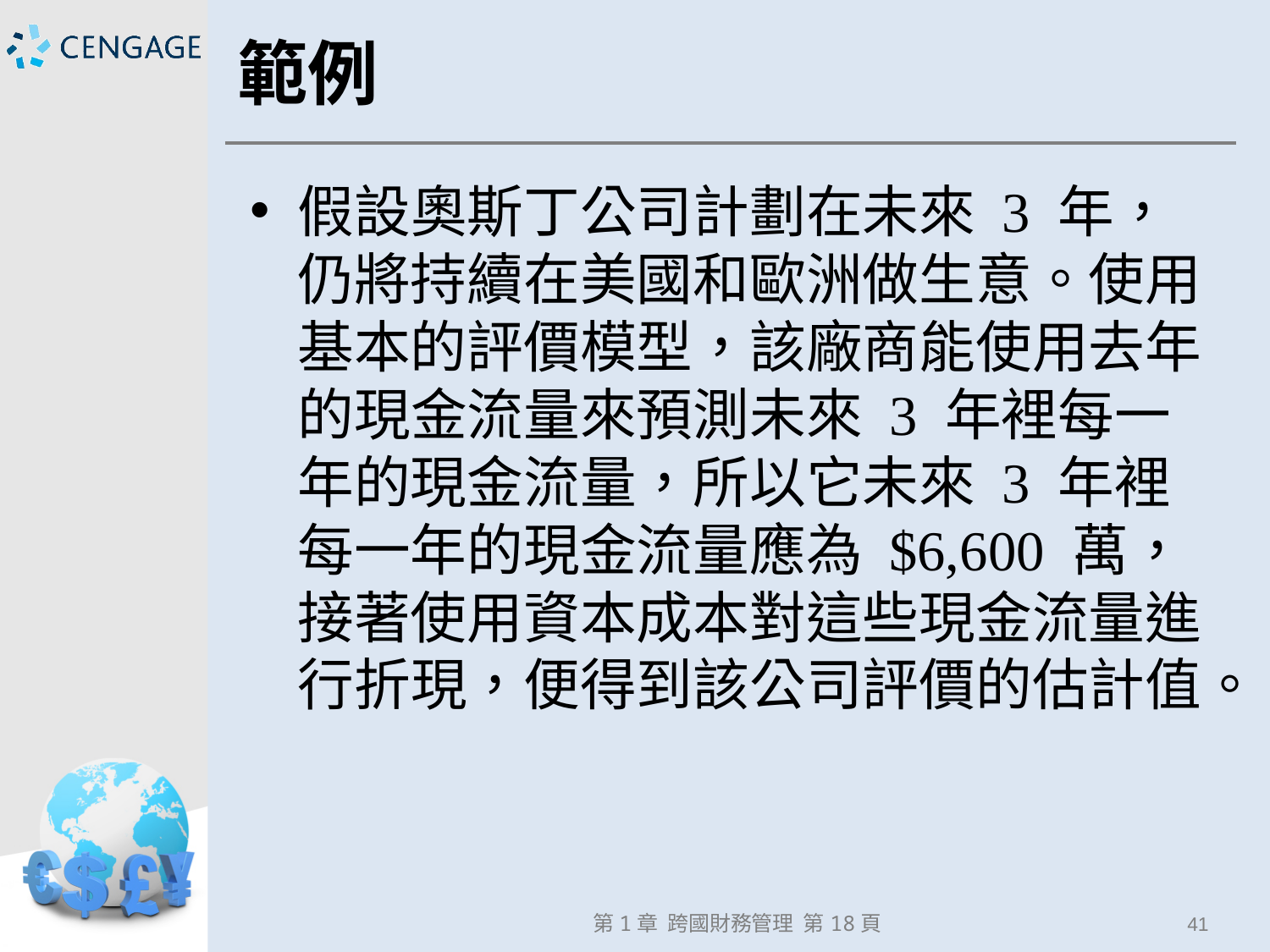

# 範例
假設奧斯丁公司計劃在未來 3 年，仍將持續在美國和歐洲做生意。使用基本的評價模型，該廠商能使用去年的現金流量來預測未來 3 年裡每一年的現金流量，所以它未來 3 年裡每一年的現金流量應為 $6,600 萬，接著使用資本成本對這些現金流量進行折現，便得到該公司評價的估計值。
第1章  跨國財務管理  第18頁
41